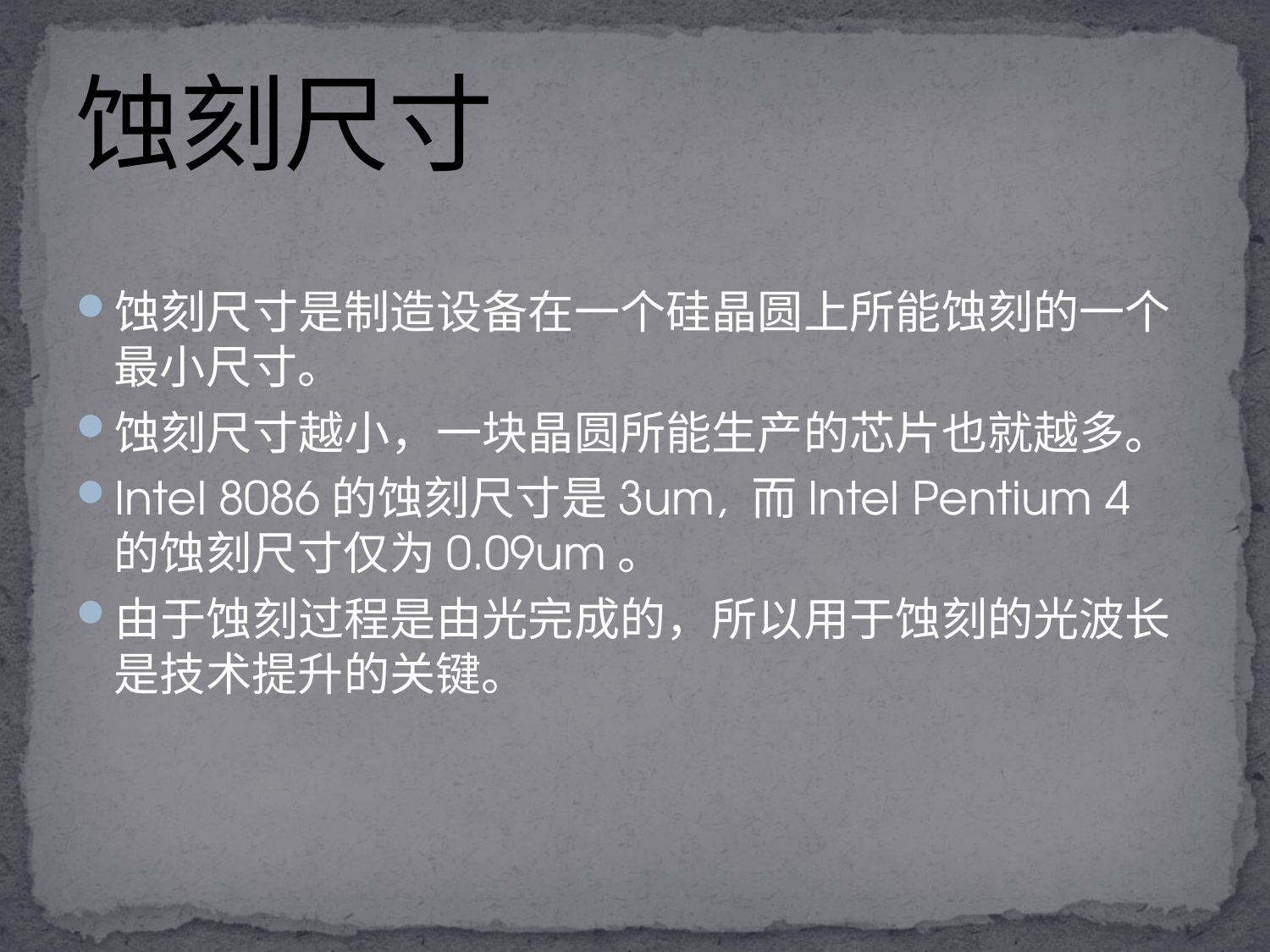

# 蚀刻尺寸

蚀刻尺寸是制造设备在一个硅晶圆上所能蚀刻的一个最小尺寸。
蚀刻尺寸越小，一块晶圆所能生产的芯片也就越多。
Intel 8086的蚀刻尺寸是3um, 而Intel Pentium 4 的蚀刻尺寸仅为0.09um。
由于蚀刻过程是由光完成的，所以用于蚀刻的光波长是技术提升的关键。